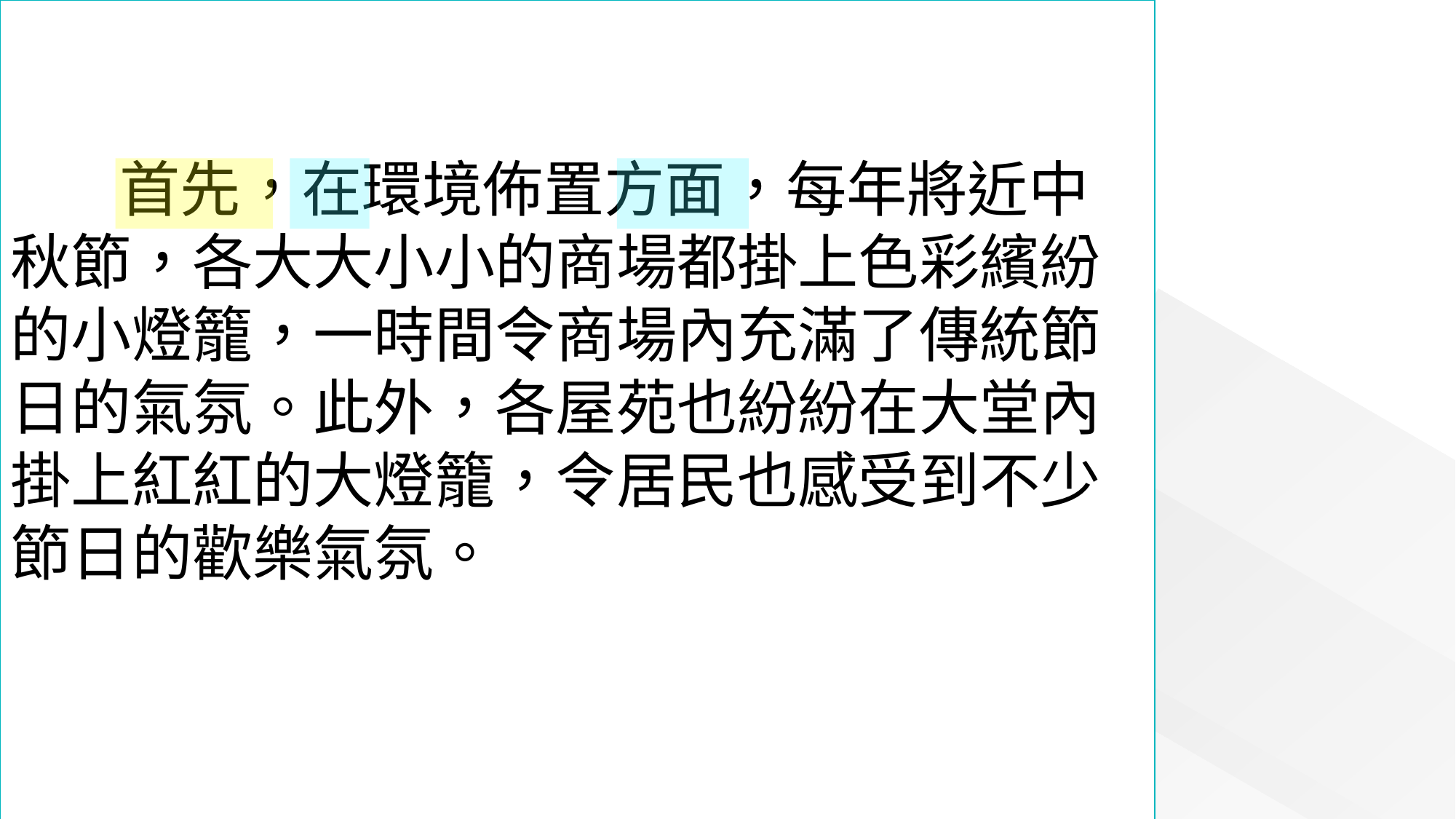

首先，在環境佈置方面，每年將近中秋節，各大大小小的商場都掛上色彩繽紛的小燈籠，一時間令商場內充滿了傳統節日的氣氛。此外，各屋苑也紛紛在大堂內掛上紅紅的大燈籠，令居民也感受到不少節日的歡樂氣氛。